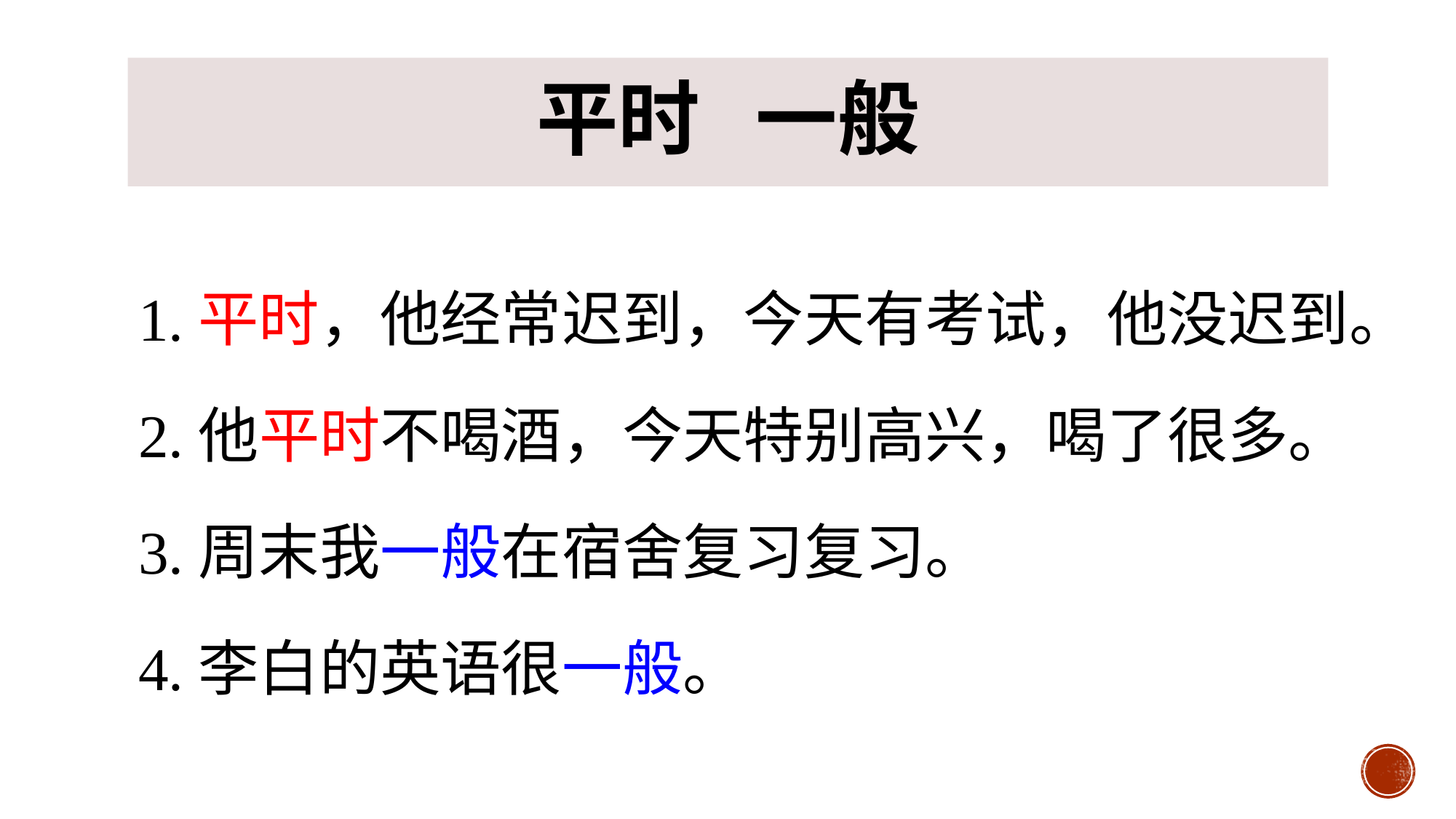

# 平时   一般
1.平时，他经常迟到，今天有考试，他没迟到。
2.他平时不喝酒，今天特别高兴，喝了很多。
3.周末我一般在宿舍复习复习。
4.李白的英语很一般。